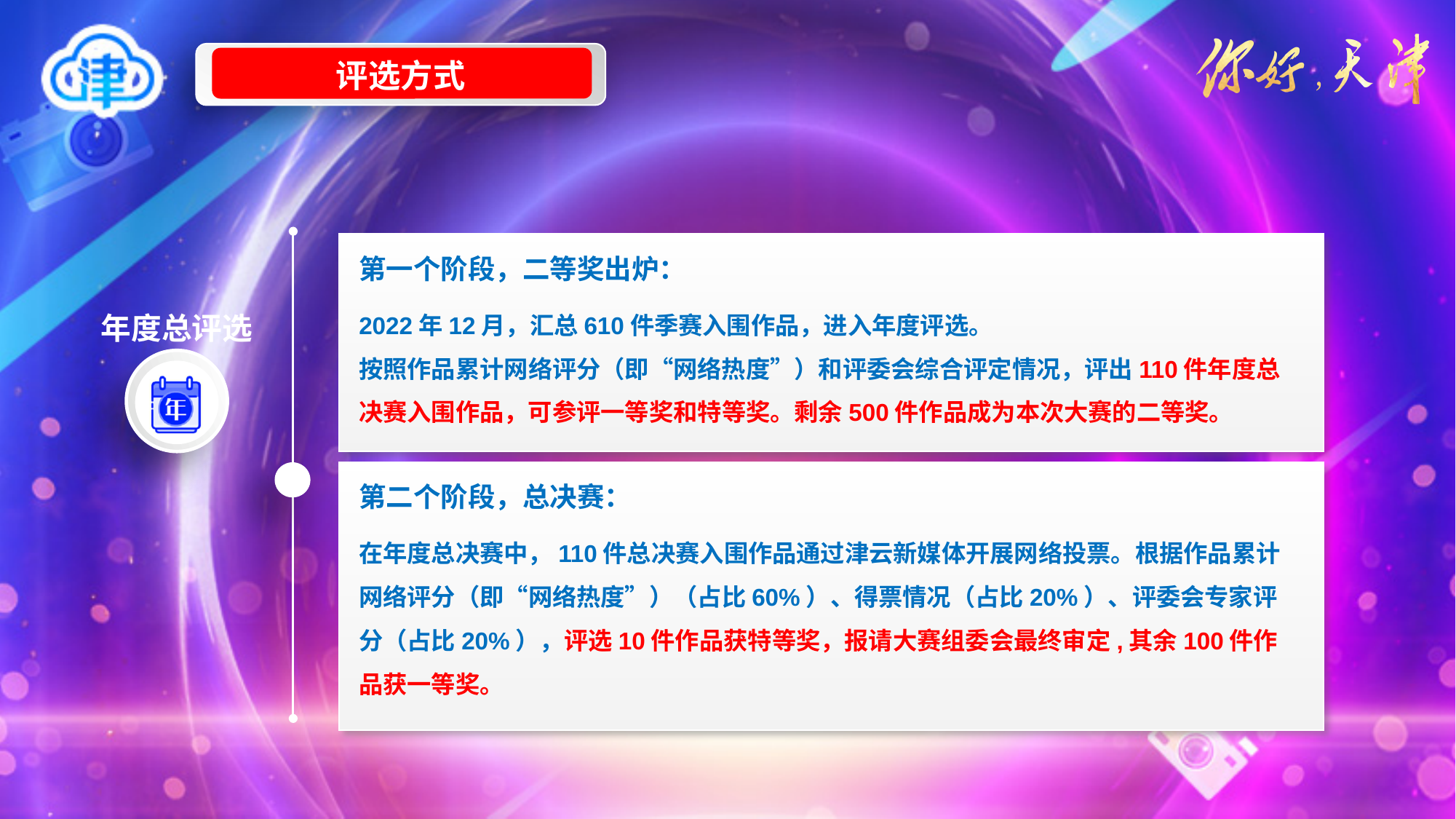

评选方式

第一个阶段，二等奖出炉：
2022年12月，汇总610件季赛入围作品，进入年度评选。
按照作品累计网络评分（即“网络热度”）和评委会综合评定情况，评出110件年度总决赛入围作品，可参评一等奖和特等奖。剩余500件作品成为本次大赛的二等奖。
年度总评选

第二个阶段，总决赛：
在年度总决赛中，110件总决赛入围作品通过津云新媒体开展网络投票。根据作品累计网络评分（即“网络热度”）（占比60%）、得票情况（占比20%）、评委会专家评分（占比20%），评选10件作品获特等奖，报请大赛组委会最终审定,其余100件作品获一等奖。